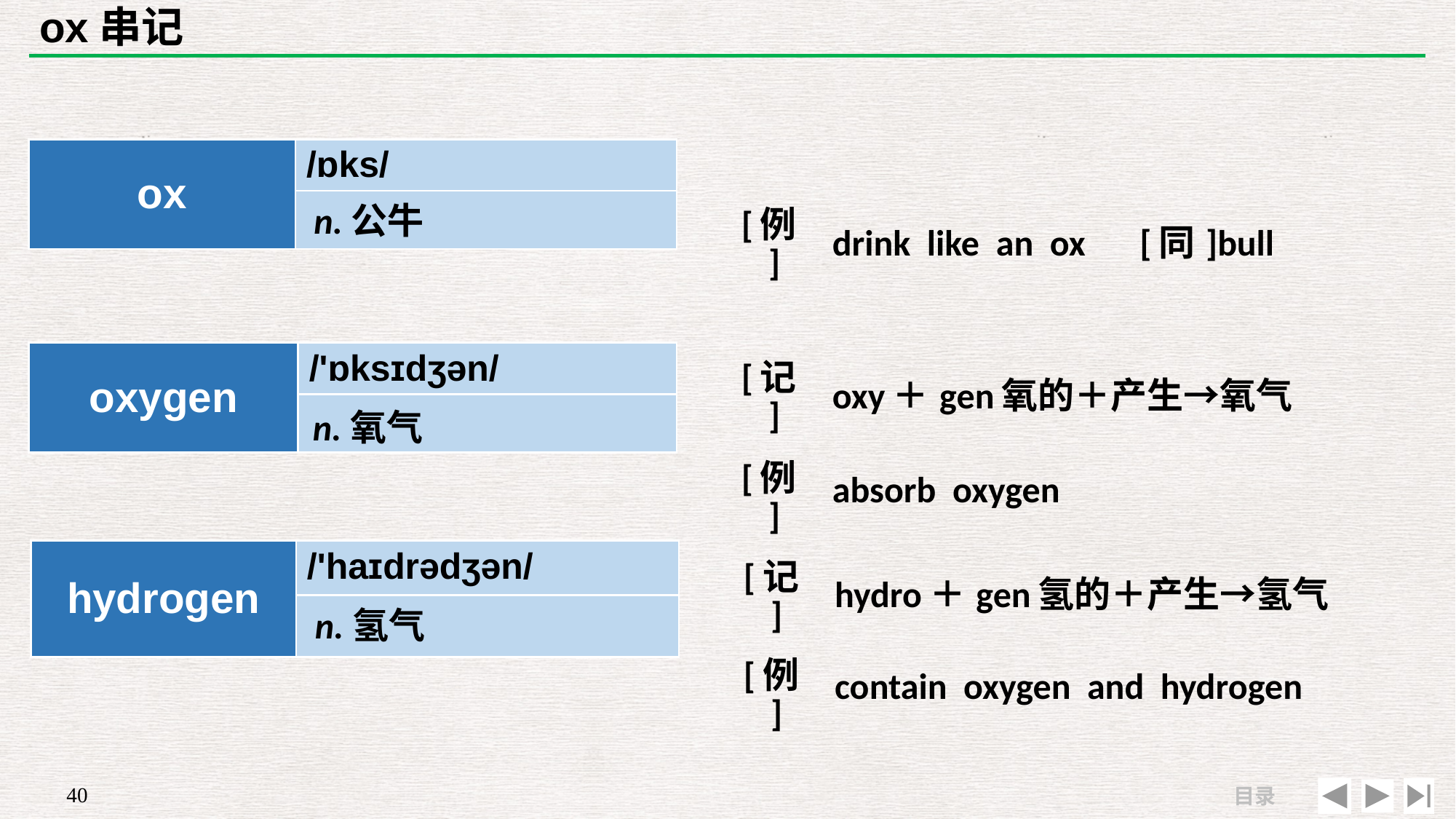

# ox串记

| ox | /ɒks/ |
| --- | --- |
|  |  |
|  |  |
| --- | --- |
| [例] | drink like an ox　[同]bull |
n.公牛
| oxygen | /'ɒksɪdʒən/ |
| --- | --- |
|  |  |
| [记] | oxy＋gen氧的＋产生→氧气 |
| --- | --- |
| [例] | absorb oxygen |
n.氧气
| hydrogen | /'haɪdrədʒən/ |
| --- | --- |
|  |  |
| [记] | hydro＋gen氢的＋产生→氢气 |
| --- | --- |
| [例] | contain oxygen and hydrogen |
n.氢气